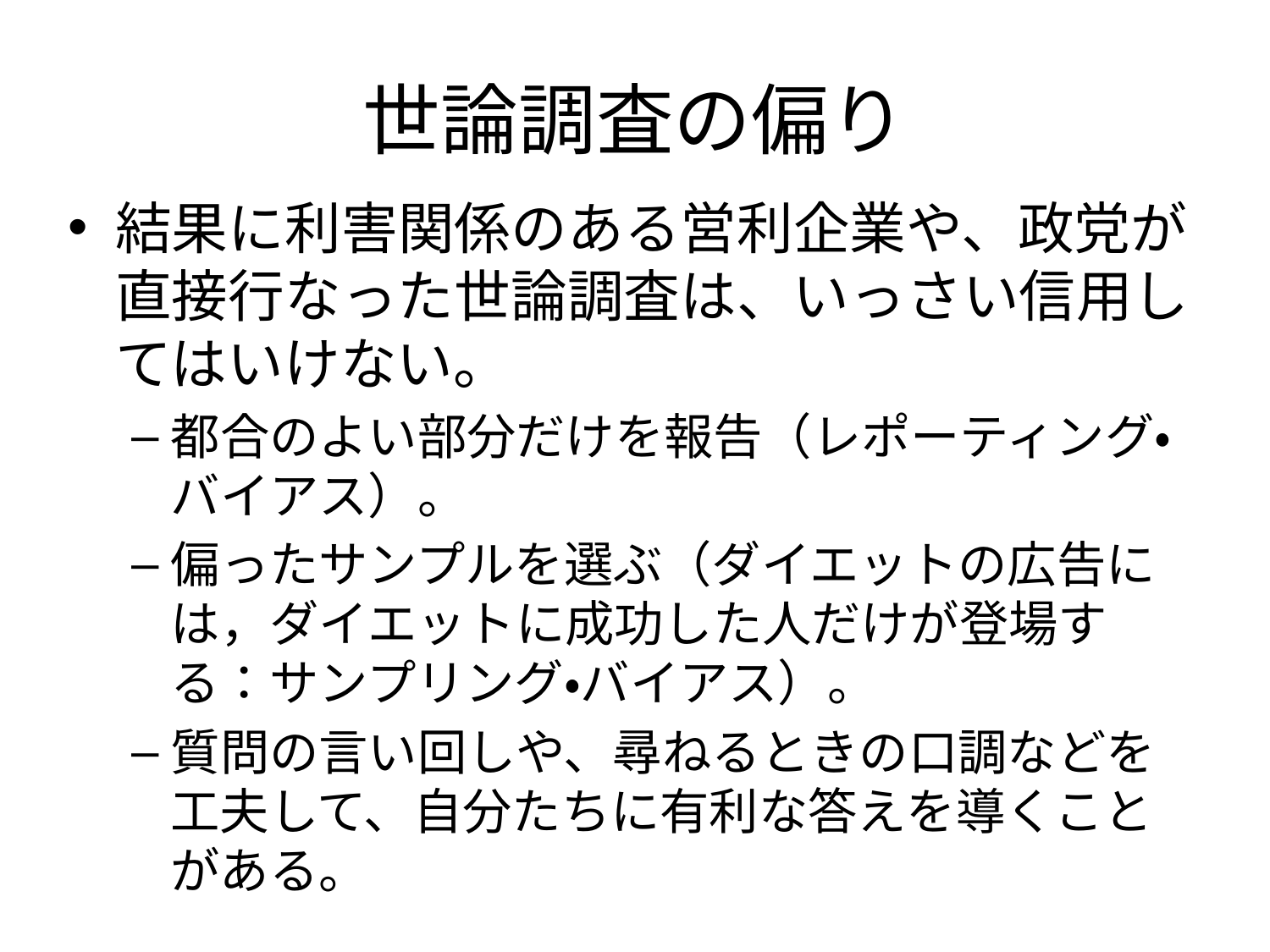

# 世論調査の偏り
結果に利害関係のある営利企業や、政党が直接行なった世論調査は、いっさい信用してはいけない。
都合のよい部分だけを報告（レポーティング・バイアス）。
偏ったサンプルを選ぶ（ダイエットの広告には，ダイエットに成功した人だけが登場する：サンプリング・バイアス）。
質問の言い回しや、尋ねるときの口調などを工夫して、自分たちに有利な答えを導くことがある。